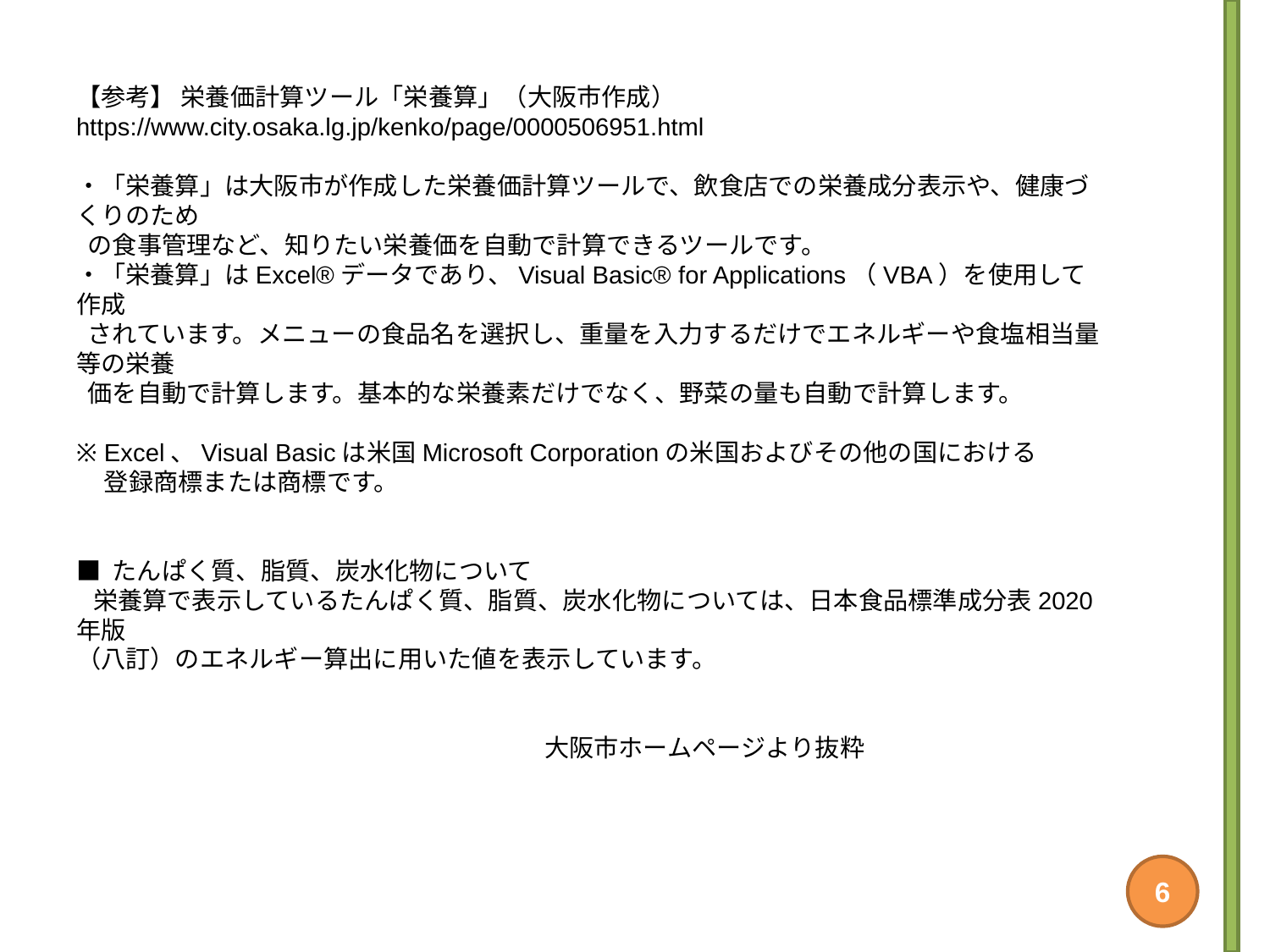

【参考】 栄養価計算ツール「栄養算」（大阪市作成）
https://www.city.osaka.lg.jp/kenko/page/0000506951.html

・「栄養算」は大阪市が作成した栄養価計算ツールで、飲食店での栄養成分表示や、健康づくりのため
 の食事管理など、知りたい栄養価を自動で計算できるツールです。
・「栄養算」はExcel®データであり、Visual Basic® for Applications（VBA）を使用して作成
 されています。メニューの食品名を選択し、重量を入力するだけでエネルギーや食塩相当量等の栄養
 価を自動で計算します。基本的な栄養素だけでなく、野菜の量も自動で計算します。

※ Excel、Visual Basicは米国Microsoft Corporationの米国およびその他の国における
    登録商標または商標です。

■ たんぱく質、脂質、炭水化物について
  栄養算で表示しているたんぱく質、脂質、炭水化物については、日本食品標準成分表2020年版
（八訂）のエネルギー算出に用いた値を表示しています。

                                                                                    大阪市ホームページより抜粋
6